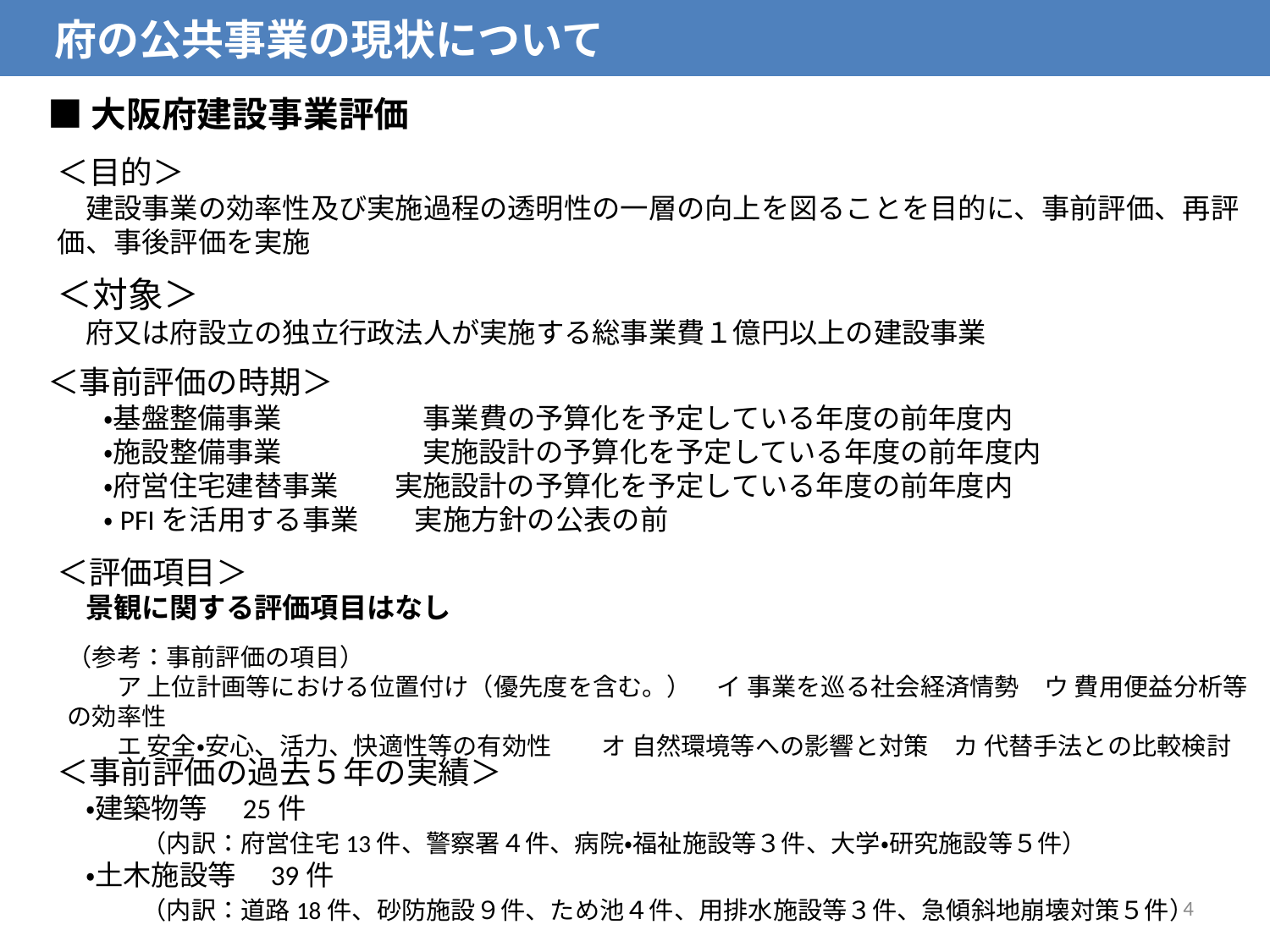

府の公共事業の現状について
■大阪府建設事業評価
＜目的＞
　建設事業の効率性及び実施過程の透明性の一層の向上を図ることを目的に、事前評価、再評価、事後評価を実施
＜対象＞
　府又は府設立の独立行政法人が実施する総事業費１億円以上の建設事業
＜事前評価の時期＞
　　・基盤整備事業　　　　　事業費の予算化を予定している年度の前年度内
　　・施設整備事業　　　　　実施設計の予算化を予定している年度の前年度内
　　・府営住宅建替事業　　実施設計の予算化を予定している年度の前年度内
　　・PFIを活用する事業　　実施方針の公表の前
＜評価項目＞
　景観に関する評価項目はなし
（参考：事前評価の項目）
　　ア 上位計画等における位置付け（優先度を含む。）　イ 事業を巡る社会経済情勢　ウ 費用便益分析等の効率性
　　エ 安全・安心、活力、快適性等の有効性　　オ 自然環境等への影響と対策　カ 代替手法との比較検討
＜事前評価の過去５年の実績＞
　・建築物等　25件
　　　（内訳：府営住宅13件、警察署４件、病院・福祉施設等３件、大学・研究施設等５件）
　・土木施設等　39件
　　　（内訳：道路18件、砂防施設９件、ため池４件、用排水施設等３件、急傾斜地崩壊対策５件）
4